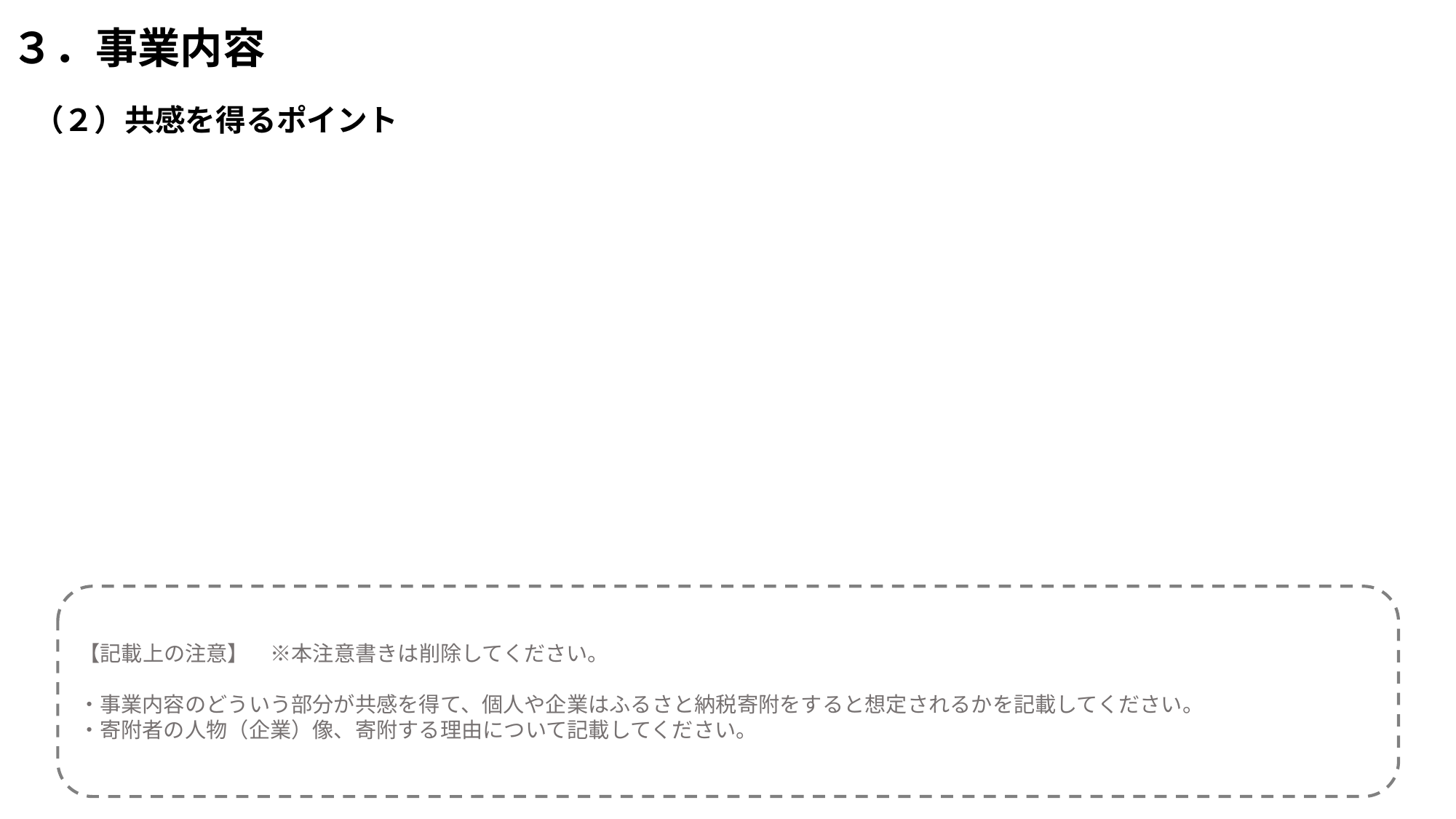

# ３．事業内容
（２）共感を得るポイント

【記載上の注意】　※本注意書きは削除してください。

・事業内容のどういう部分が共感を得て、個人や企業はふるさと納税寄附をすると想定されるかを記載してください。
・寄附者の人物（企業）像、寄附する理由について記載してください。